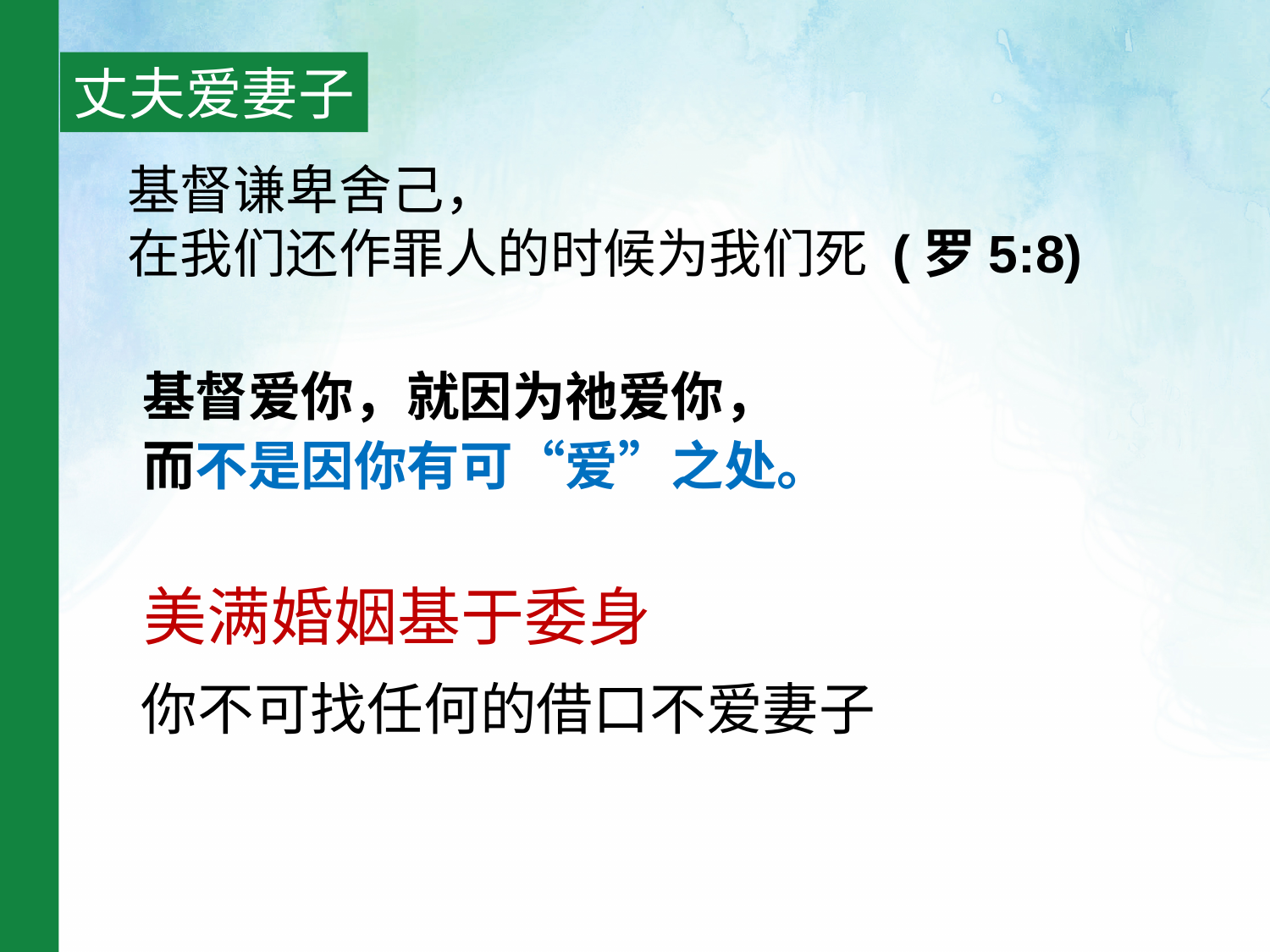

丈夫爱妻子
基督谦卑舍己，
在我们还作罪人的时候为我们死 (罗5:8)
基督爱你，就因为祂爱你，
而不是因你有可“爱”之处。
美满婚姻基于委身
你不可找任何的借口不爱妻子